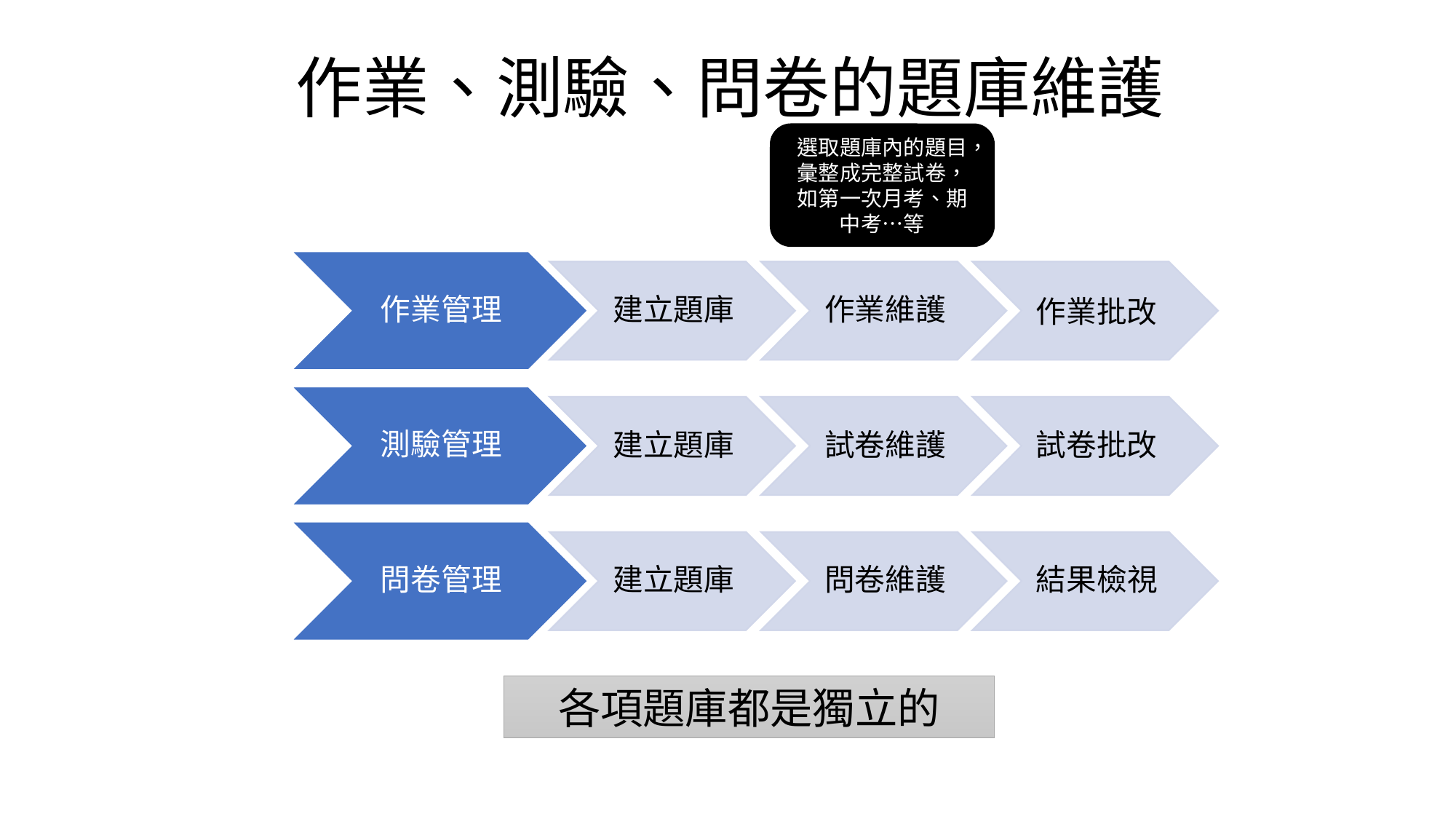

# 作業、測驗、問卷的題庫維護
選取題庫內的題目，彙整成完整試卷，如第一次月考、期中考…等
作業管理
建立題庫
作業維護
作業批改
測驗管理
建立題庫
試卷維護
試卷批改
問卷管理
建立題庫
問卷維護
結果檢視
各項題庫都是獨立的